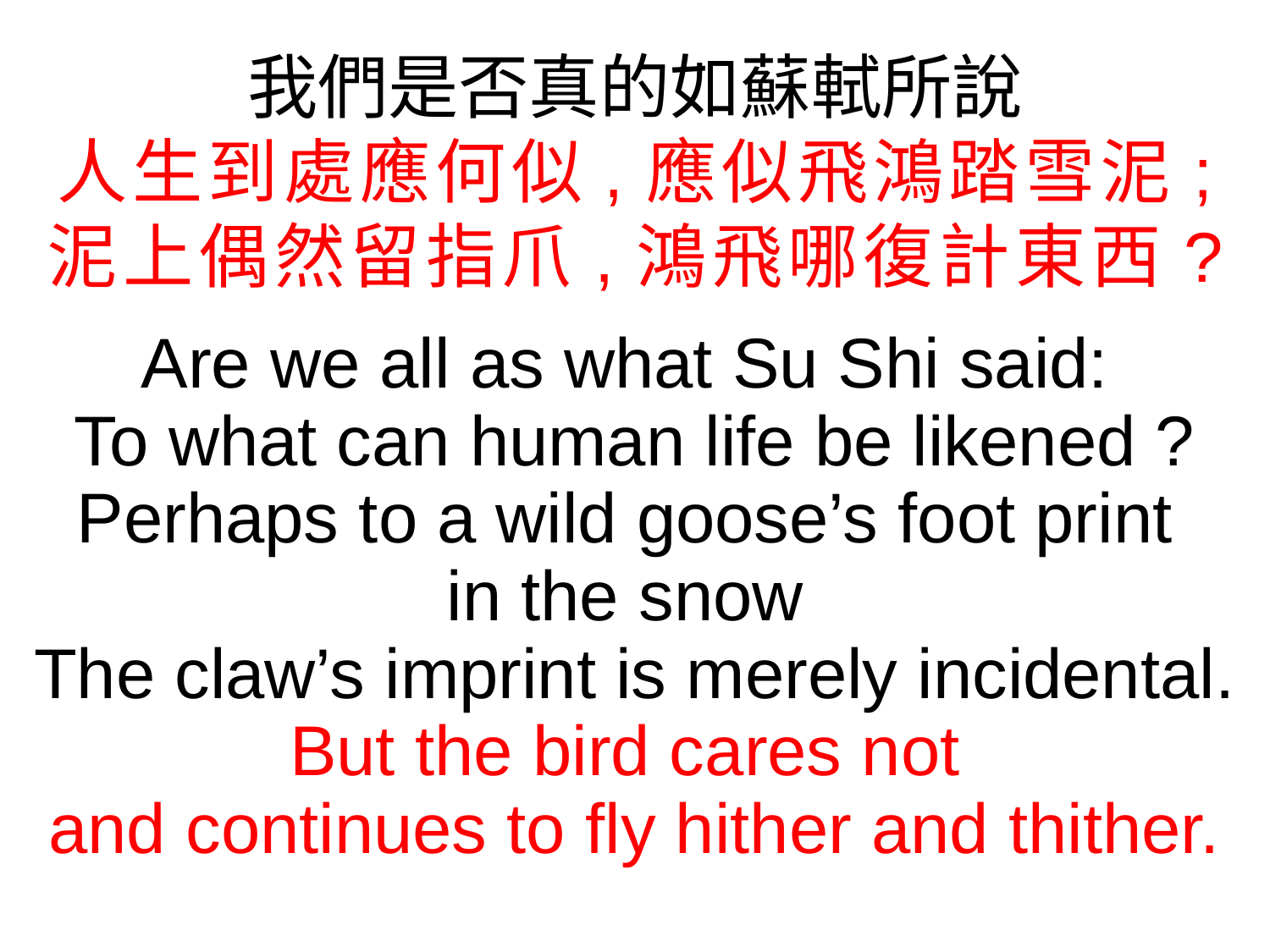

我們是否真的如蘇軾所說
人生到處應何似,應似飛鴻踏雪泥;
泥上偶然留指爪,鴻飛哪復計東西?
Are we all as what Su Shi said:
To what can human life be likened ?
Perhaps to a wild goose’s foot print
in the snow
The claw’s imprint is merely incidental.
But the bird cares not
and continues to fly hither and thither.